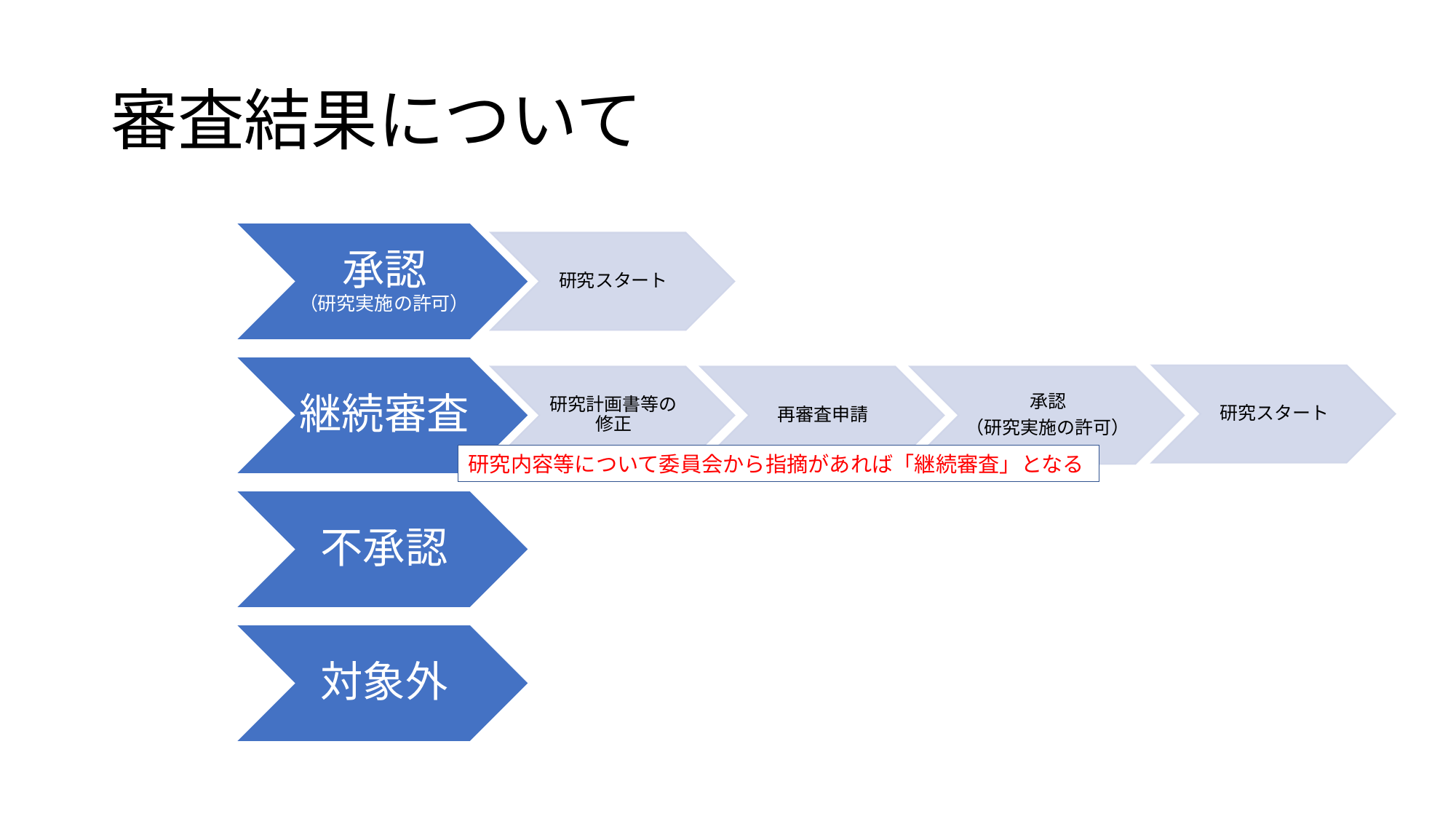

# 審査結果について
承認
（研究実施の許可）
研究スタート
継続審査
研究計画書等の修正
再審査申請
承認
（研究実施の許可）
研究スタート
不承認
対象外
研究内容等について委員会から指摘があれば「継続審査」となる